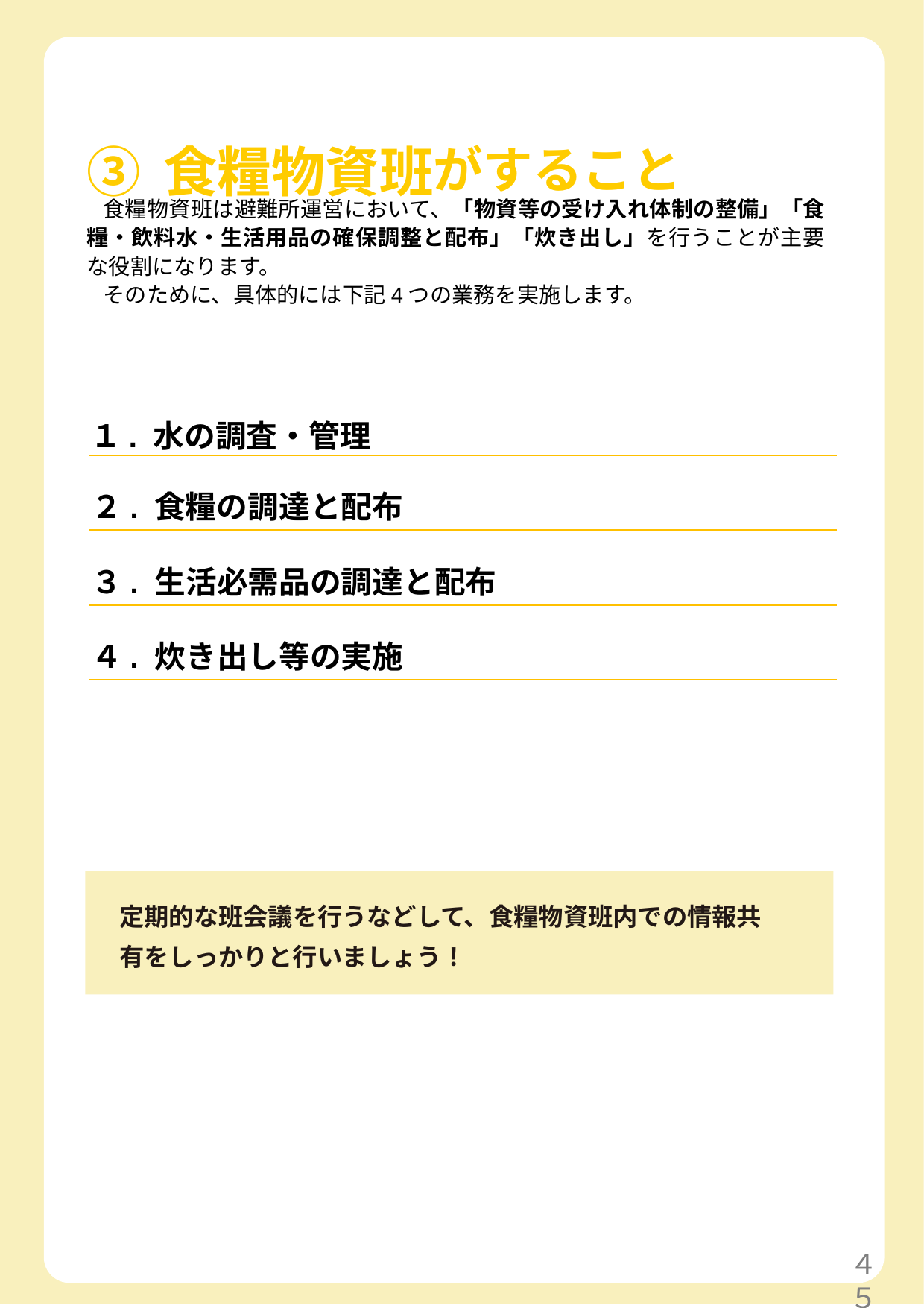

③食糧物資班がすること
食糧物資班は避難所運営において、「物資等の受け入れ体制の整備」「食糧・飲料水・生活用品の確保調整と配布」「炊き出し」を行うことが主要な役割になります。
そのために、具体的には下記4つの業務を実施します。
１. 水の調査・管理

２. 食糧の調達と配布

３. 生活必需品の調達と配布

４. 炊き出し等の実施

定期的な班会議を行うなどして、食糧物資班内での情報共有をしっかりと行いましょう！
４５